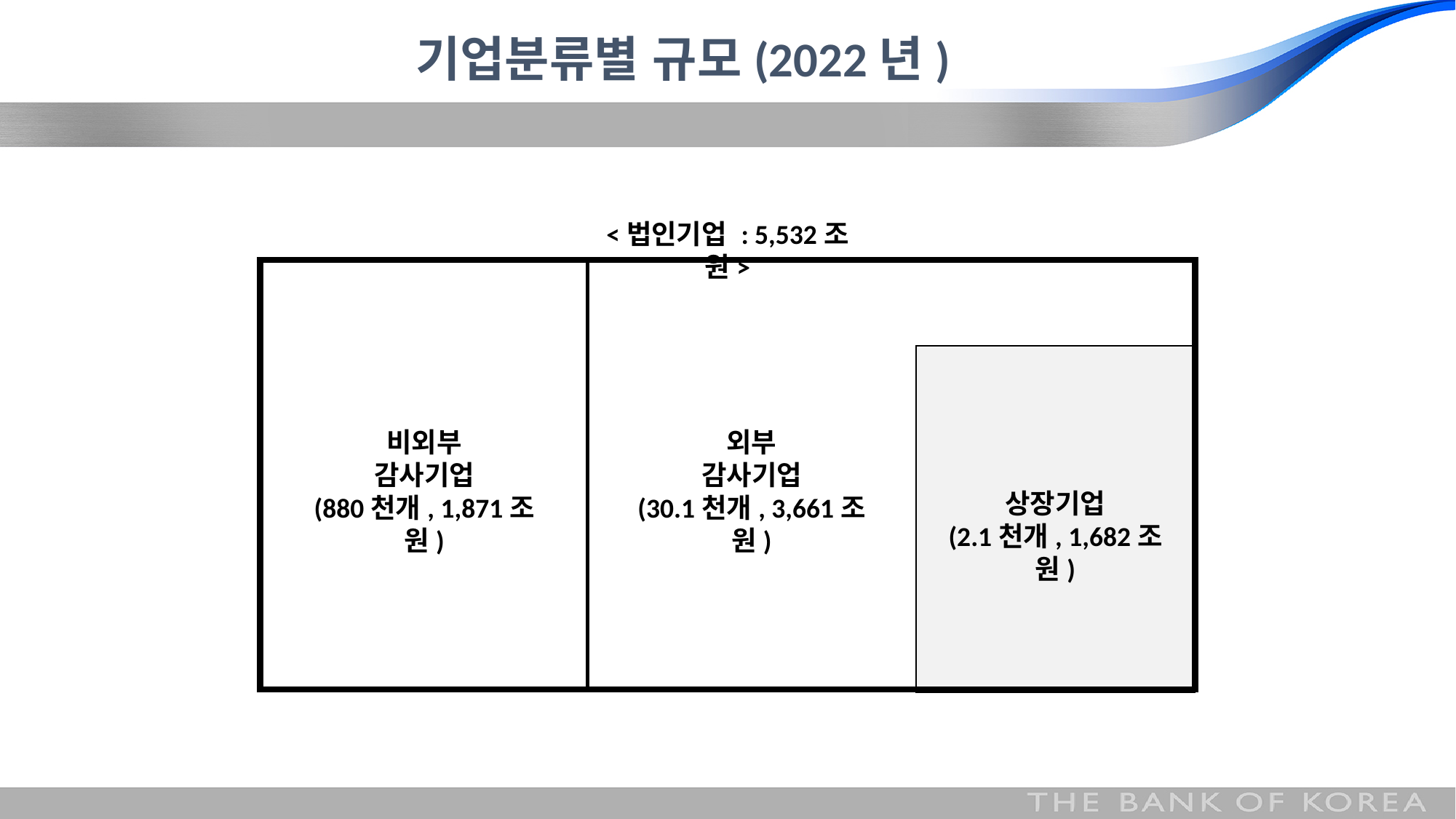

# 기업분류별 규모(2022년)
<법인기업 : 5,532조원>

비외부
감사기업
(880천개, 1,871조원)
외부
감사기업
(30.1천개, 3,661조원)
상장기업
(2.1천개, 1,682조원)